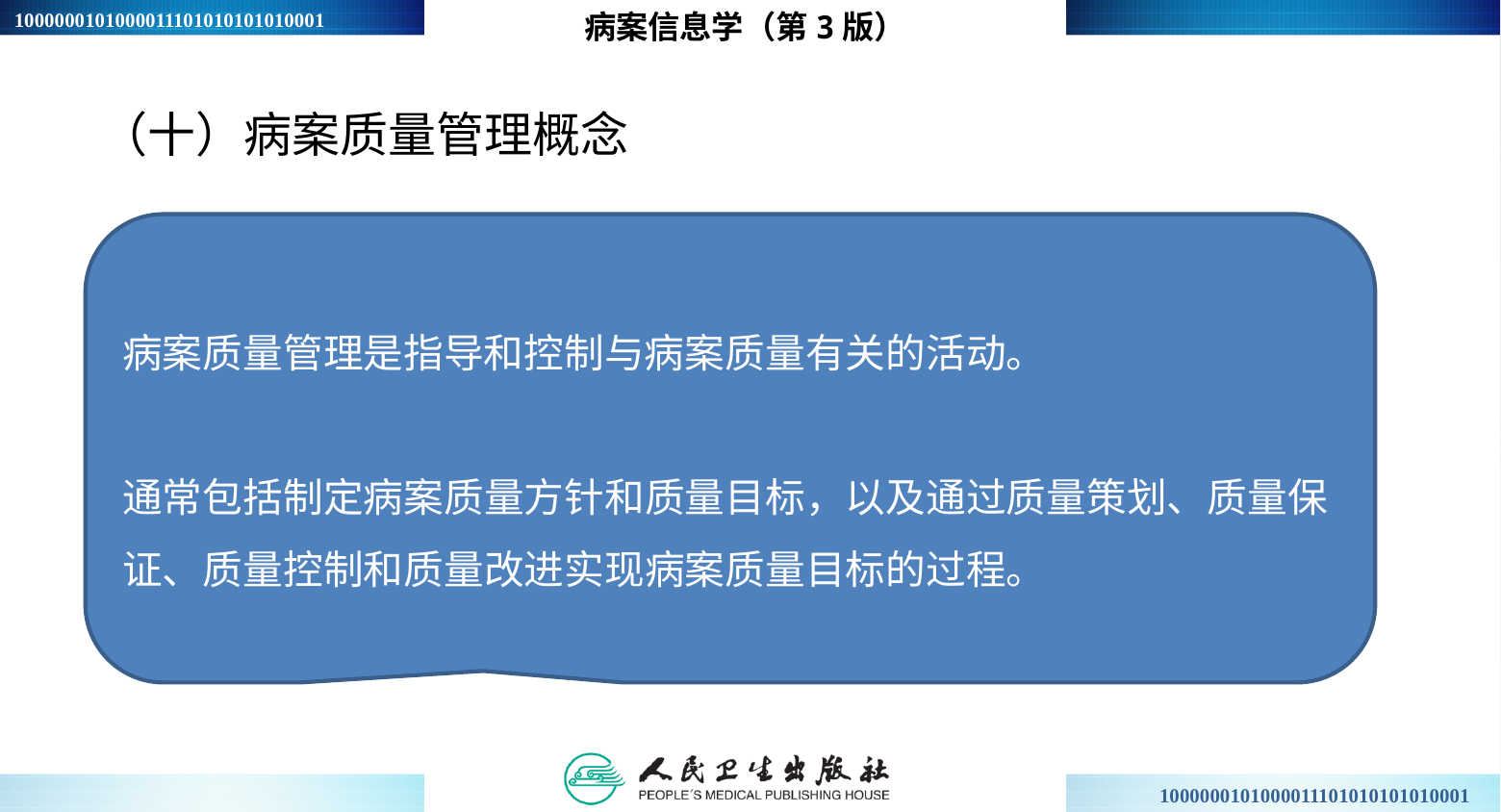

病案信息学（第3版）
（十）病案质量管理概念
病案质量管理是指导和控制与病案质量有关的活动。

通常包括制定病案质量方针和质量目标，以及通过质量策划、质量保证、质量控制和质量改进实现病案质量目标的过程。